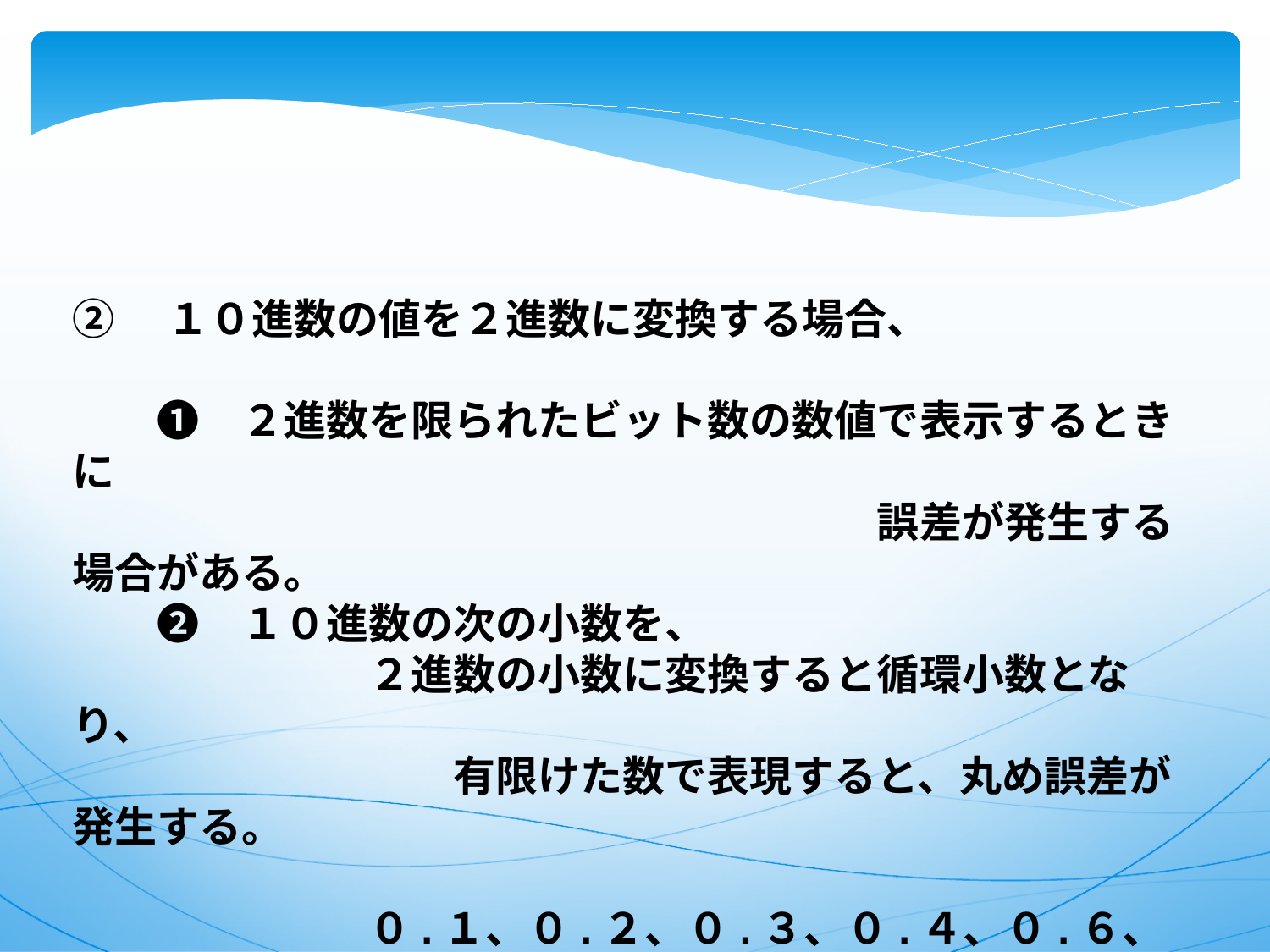

②　１０進数の値を２進数に変換する場合、

　　❶　２進数を限られたビット数の数値で表示するときに
　　　　　　　　　　　　　　　　　　　誤差が発生する場合がある。
　　❷　１０進数の次の小数を、
　　　　　　　２進数の小数に変換すると循環小数となり、
　　　　　　　　　有限けた数で表現すると、丸め誤差が発生する。

　　　　　　　０.１、０.２、０.３、０.４、０.６、０.７、０.８、０.９